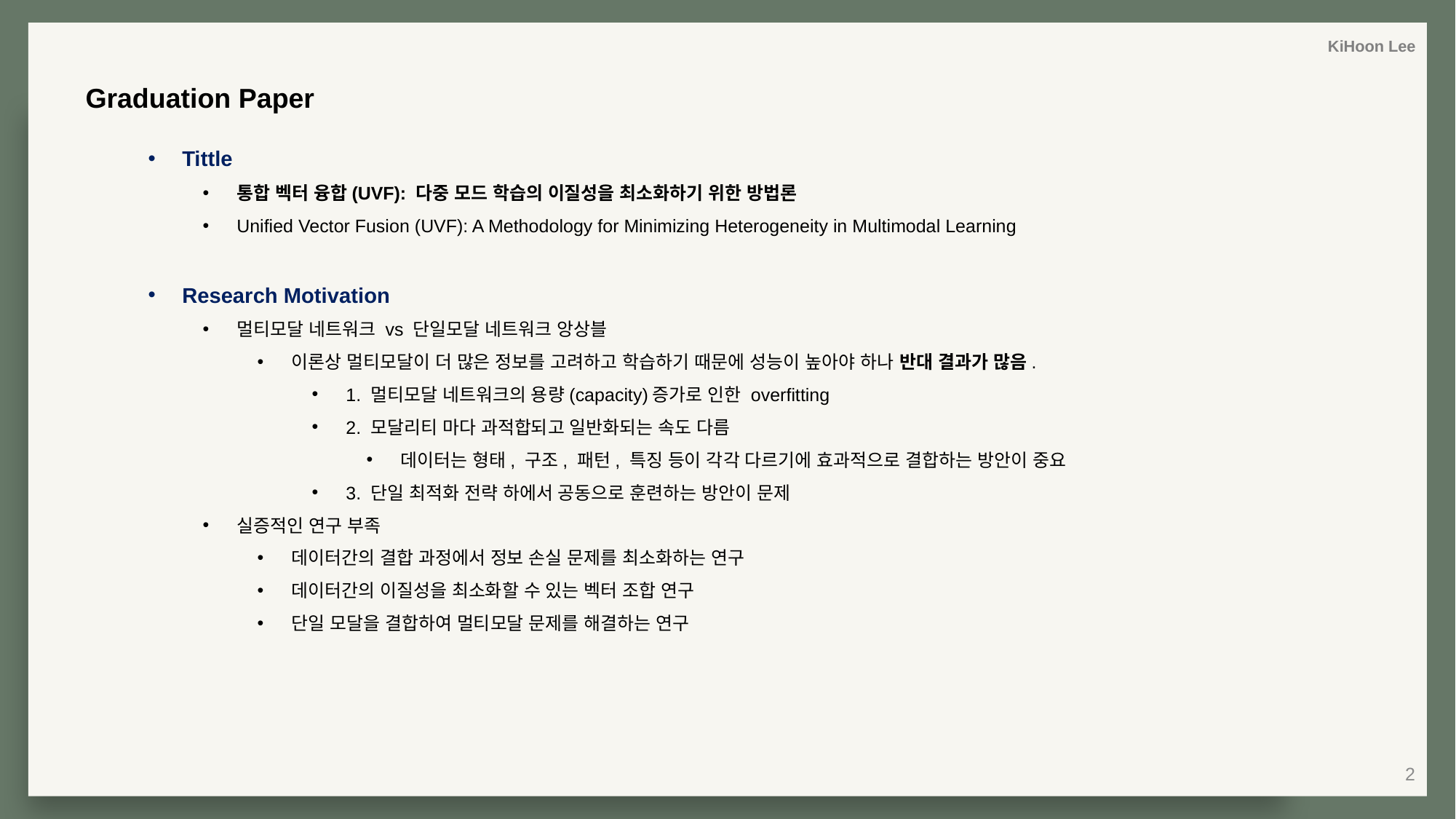

KiHoon Lee
Graduation Paper
Tittle
통합 벡터 융합(UVF): 다중 모드 학습의 이질성을 최소화하기 위한 방법론
Unified Vector Fusion (UVF): A Methodology for Minimizing Heterogeneity in Multimodal Learning

Research Motivation
멀티모달 네트워크 vs 단일모달 네트워크 앙상블
이론상 멀티모달이 더 많은 정보를 고려하고 학습하기 때문에 성능이 높아야 하나 반대 결과가 많음.
1. 멀티모달 네트워크의 용량(capacity)증가로 인한 overfitting
2. 모달리티 마다 과적합되고 일반화되는 속도 다름
데이터는 형태, 구조, 패턴, 특징 등이 각각 다르기에 효과적으로 결합하는 방안이 중요
3. 단일 최적화 전략 하에서 공동으로 훈련하는 방안이 문제
실증적인 연구 부족
데이터간의 결합 과정에서 정보 손실 문제를 최소화하는 연구
데이터간의 이질성을 최소화할 수 있는 벡터 조합 연구
단일 모달을 결합하여 멀티모달 문제를 해결하는 연구
2